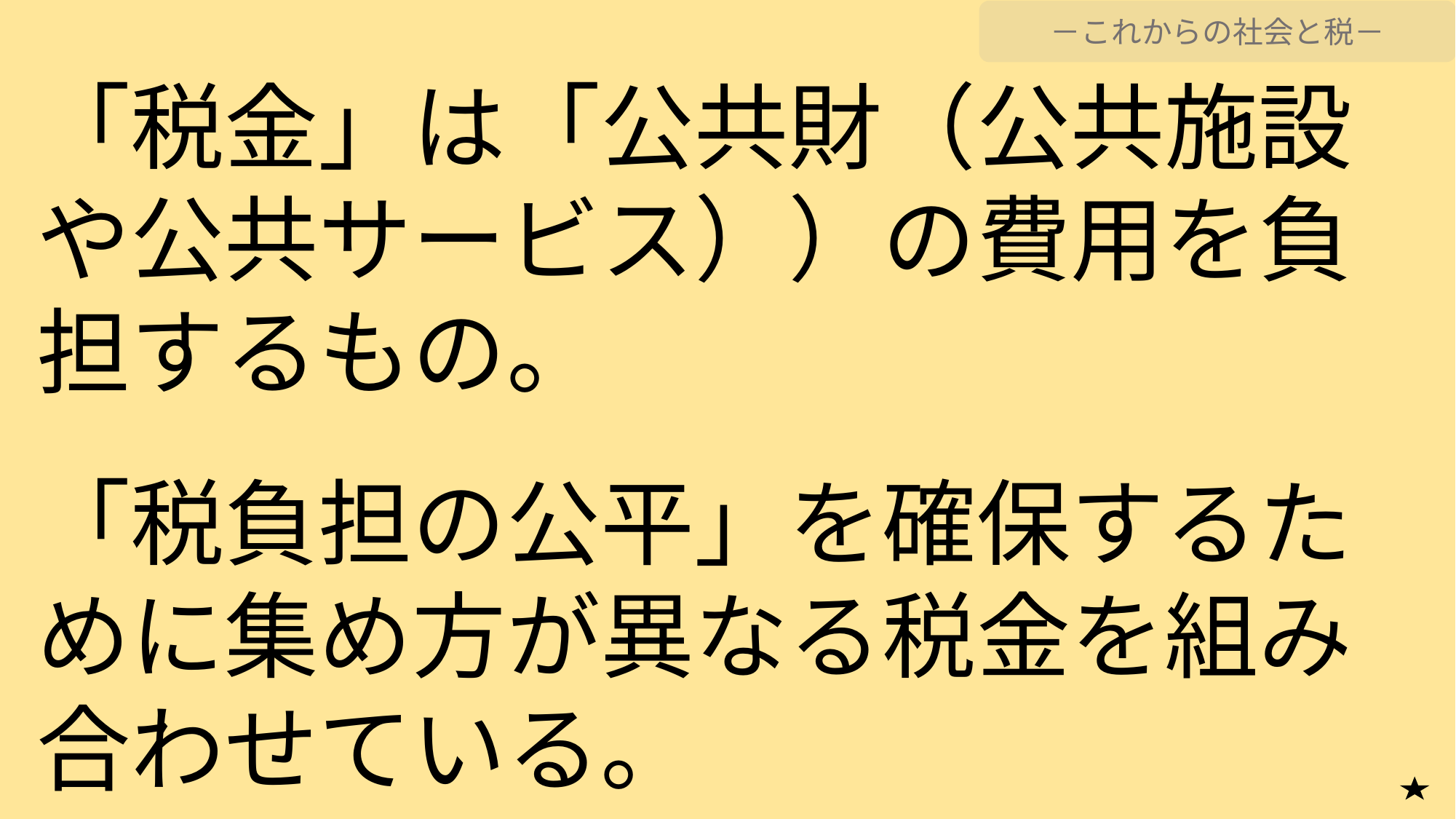

－これからの社会と税－
「税金」は「公共財（公共施設や公共サービス））の費用を負担するもの。

「税負担の公平」を確保するために集め方が異なる税金を組み合わせている。